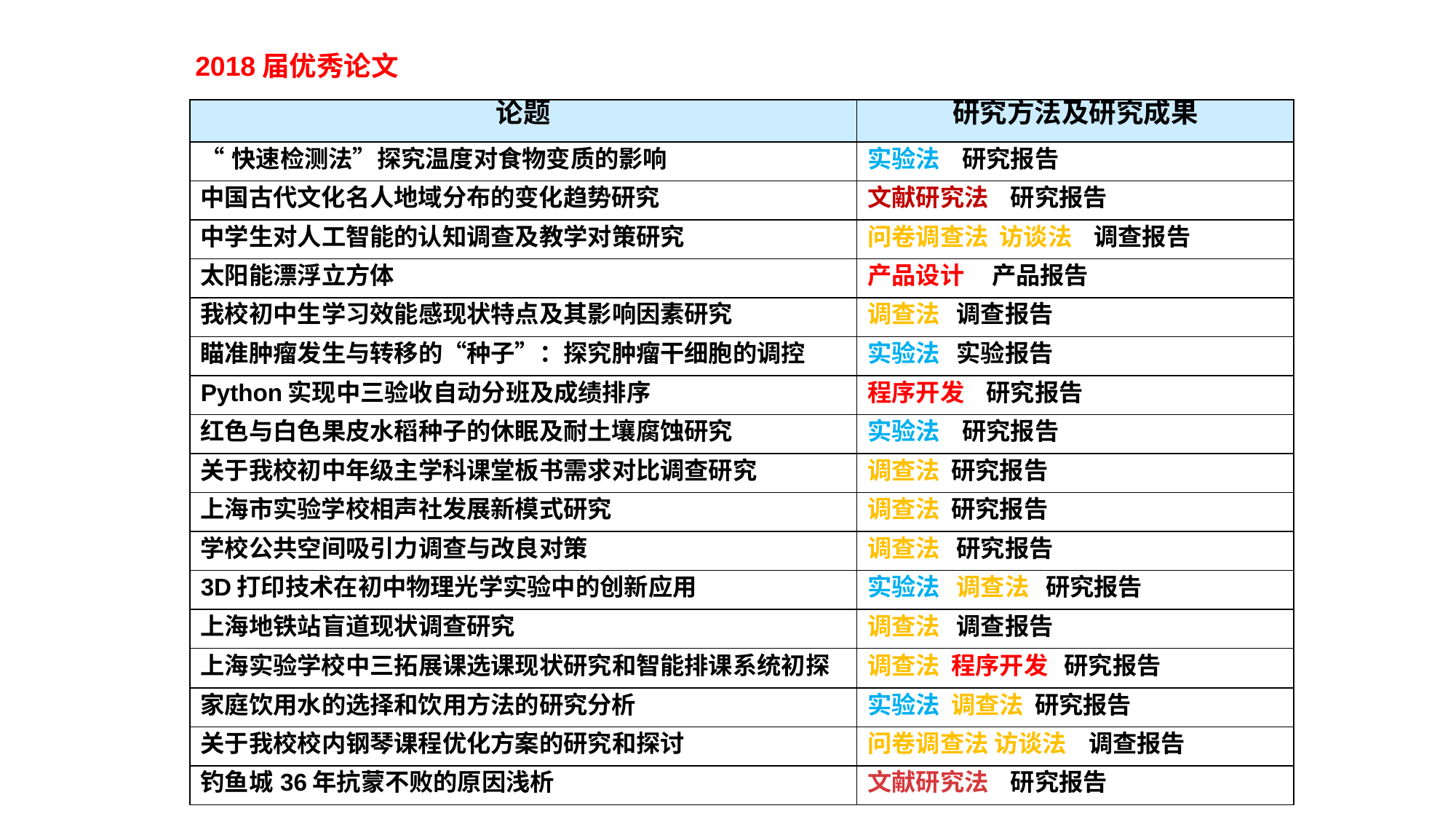

2018届优秀论文
| 论题 | 研究方法及研究成果 |
| --- | --- |
| “快速检测法”探究温度对食物变质的影响 | 实验法 研究报告 |
| 中国古代文化名人地域分布的变化趋势研究 | 文献研究法 研究报告 |
| 中学生对人工智能的认知调查及教学对策研究 | 问卷调查法 访谈法 调查报告 |
| 太阳能漂浮立方体 | 产品设计 产品报告 |
| 我校初中生学习效能感现状特点及其影响因素研究 | 调查法 调查报告 |
| 瞄准肿瘤发生与转移的“种子”：探究肿瘤干细胞的调控 | 实验法 实验报告 |
| Python实现中三验收自动分班及成绩排序 | 程序开发 研究报告 |
| 红色与白色果皮水稻种子的休眠及耐土壤腐蚀研究 | 实验法 研究报告 |
| 关于我校初中年级主学科课堂板书需求对比调查研究 | 调查法 研究报告 |
| 上海市实验学校相声社发展新模式研究 | 调查法 研究报告 |
| 学校公共空间吸引力调查与改良对策 | 调查法 研究报告 |
| 3D打印技术在初中物理光学实验中的创新应用 | 实验法 调查法 研究报告 |
| 上海地铁站盲道现状调查研究 | 调查法 调查报告 |
| 上海实验学校中三拓展课选课现状研究和智能排课系统初探 | 调查法 程序开发 研究报告 |
| 家庭饮用水的选择和饮用方法的研究分析 | 实验法 调查法 研究报告 |
| 关于我校校内钢琴课程优化方案的研究和探讨 | 问卷调查法 访谈法 调查报告 |
| 钓鱼城36年抗蒙不败的原因浅析 | 文献研究法 研究报告 |